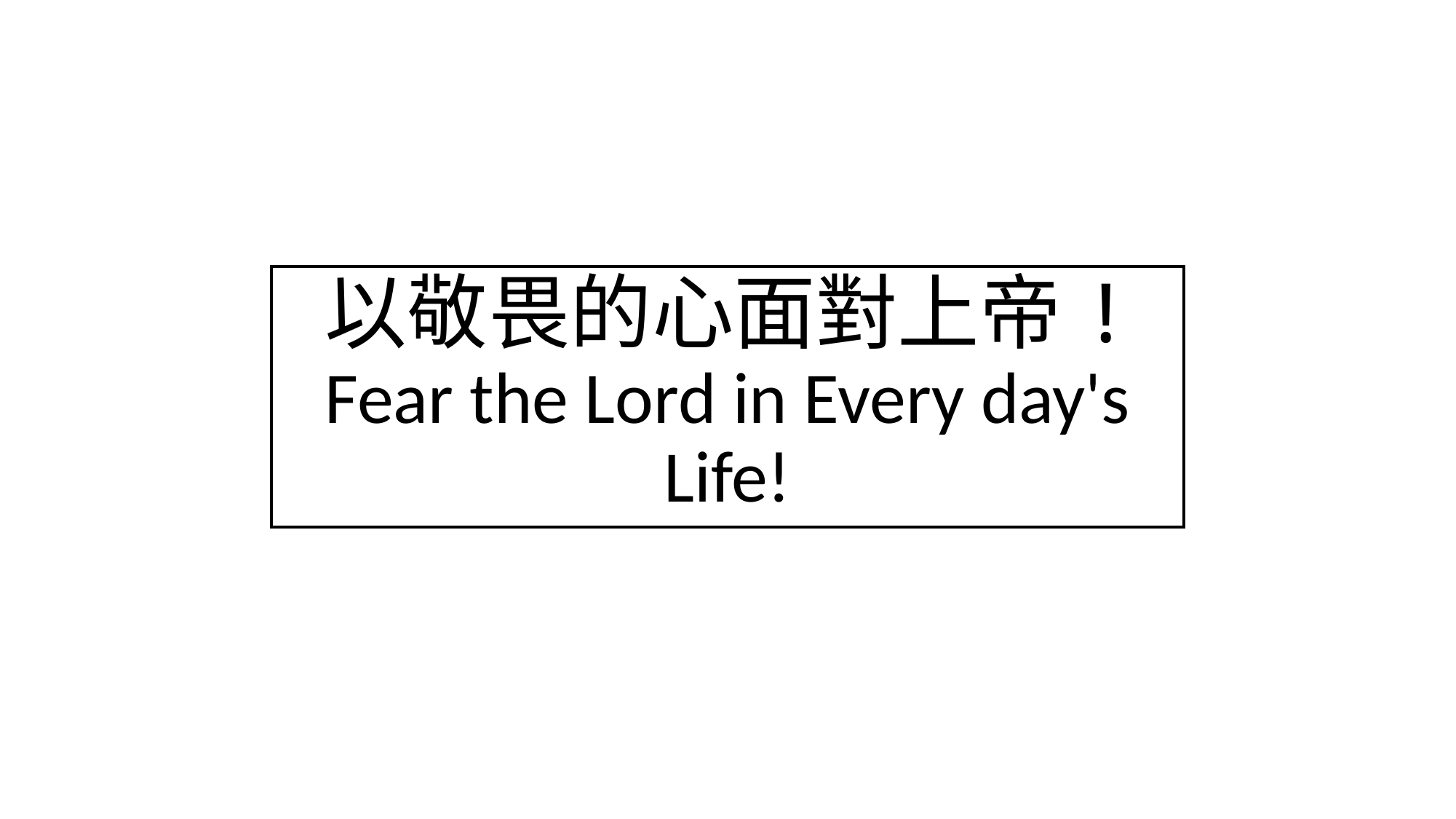

以敬畏的心面對上帝!
Fear the Lord in Every day's Life!